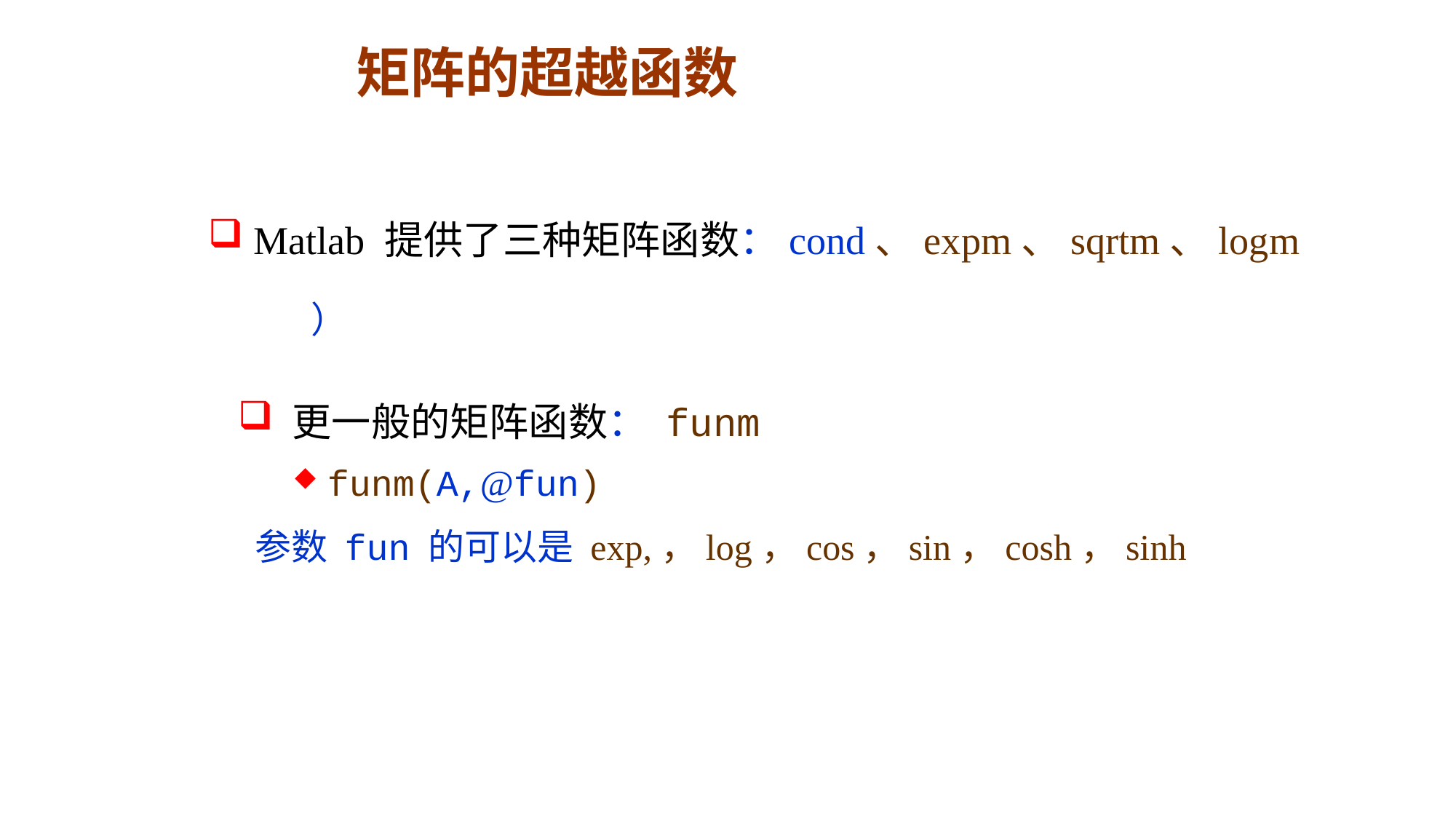

# 矩阵的超越函数

 Matlab 提供了三种矩阵函数：cond、expm、sqrtm、logm
）
 更一般的矩阵函数： funm
 funm(A,@fun)
参数 fun 的可以是 exp,，log，cos，sin，cosh，sinh